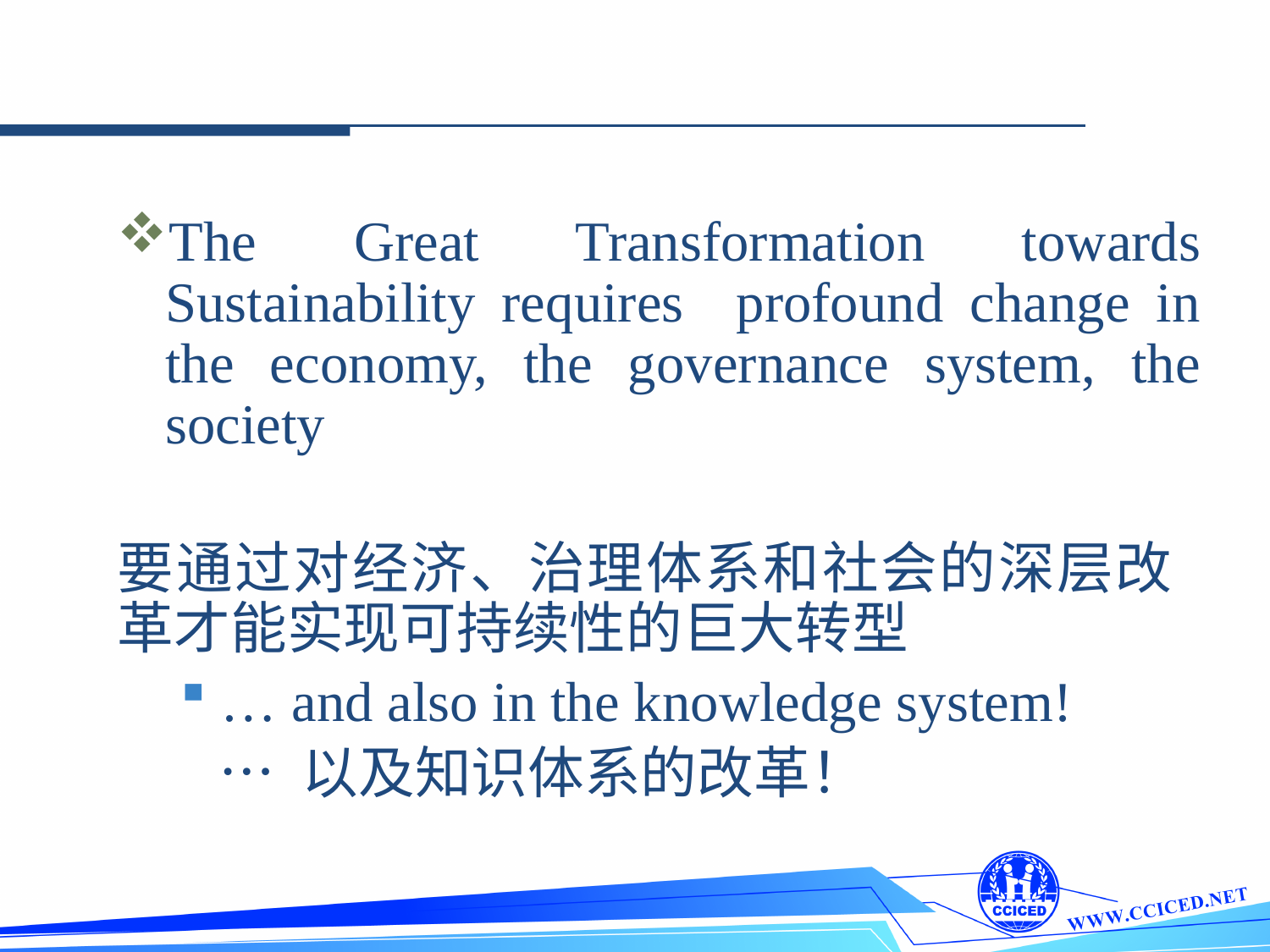

The Great Transformation towards Sustainability requires  profound change in the economy, the governance system, the society

要通过对经济、治理体系和社会的深层改   革才能实现可持续性的巨大转型
… and also in the knowledge system!
   … 以及知识体系的改革！